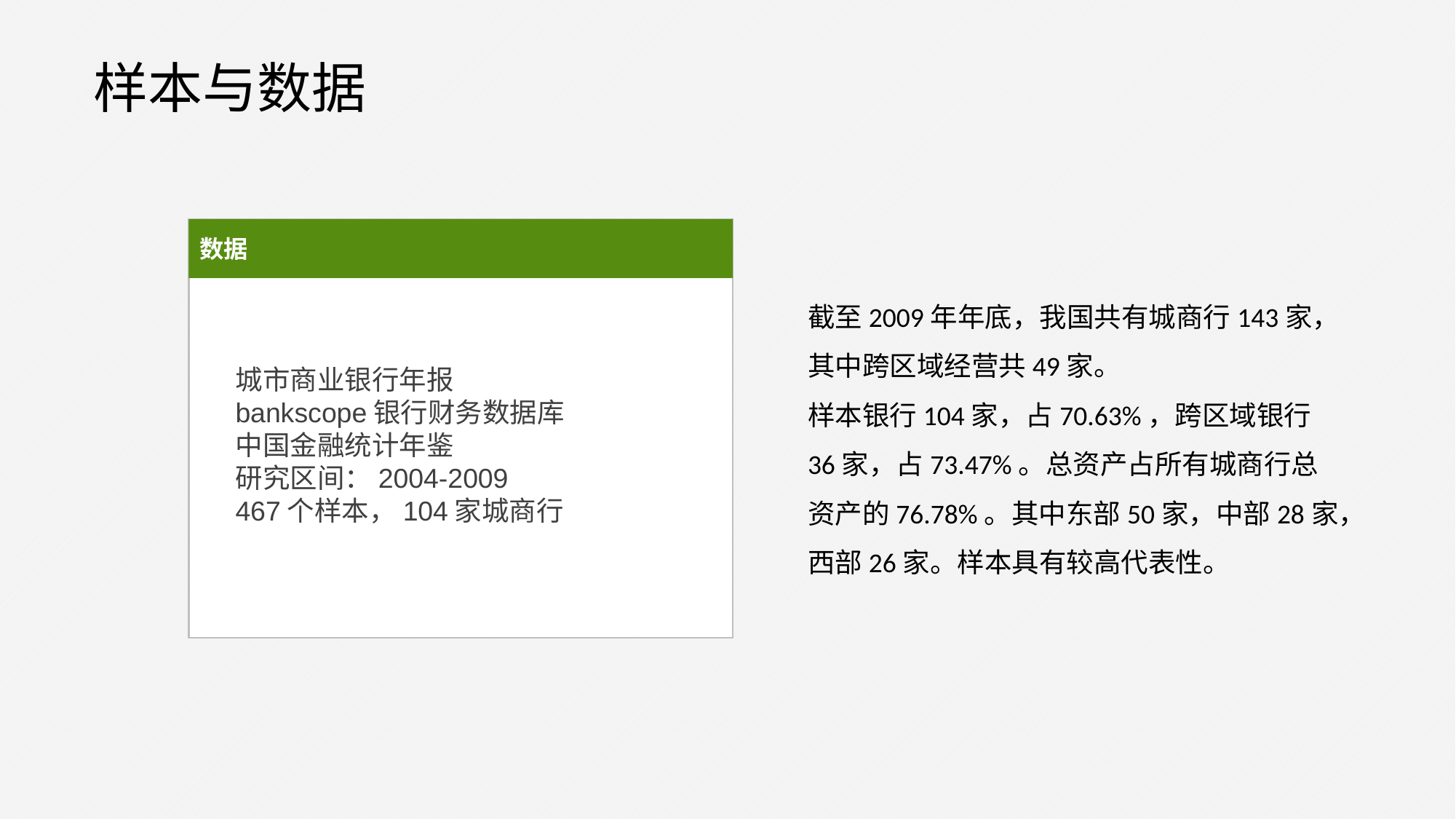

样本与数据

数据

城市商业银行年报
bankscope银行财务数据库
中国金融统计年鉴
研究区间：2004-2009
467个样本，104家城商行
截至2009年年底，我国共有城商行143家，其中跨区域经营共49家。
样本银行104家，占70.63%，跨区域银行36家，占73.47%。总资产占所有城商行总资产的76.78%。其中东部50家，中部28家，西部26家。样本具有较高代表性。